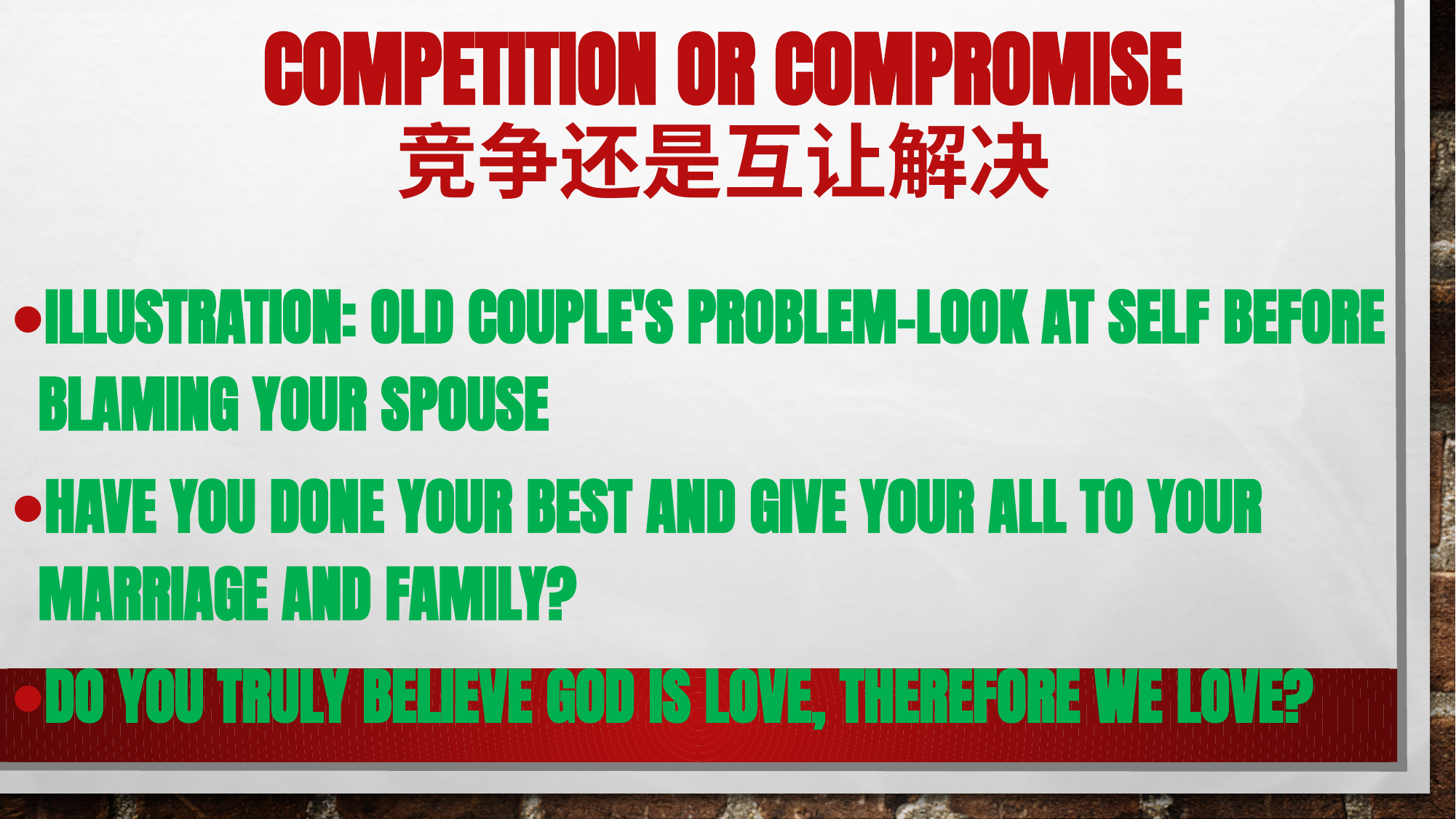

# COMPETITION OR COMPROMISE 竞争还是互让解决
Illustration: old couple's problem-look at self before blaming your spouse
Have you done your best and give your all to your marriage and family?
Do you truly believe god is love, therefore we love?